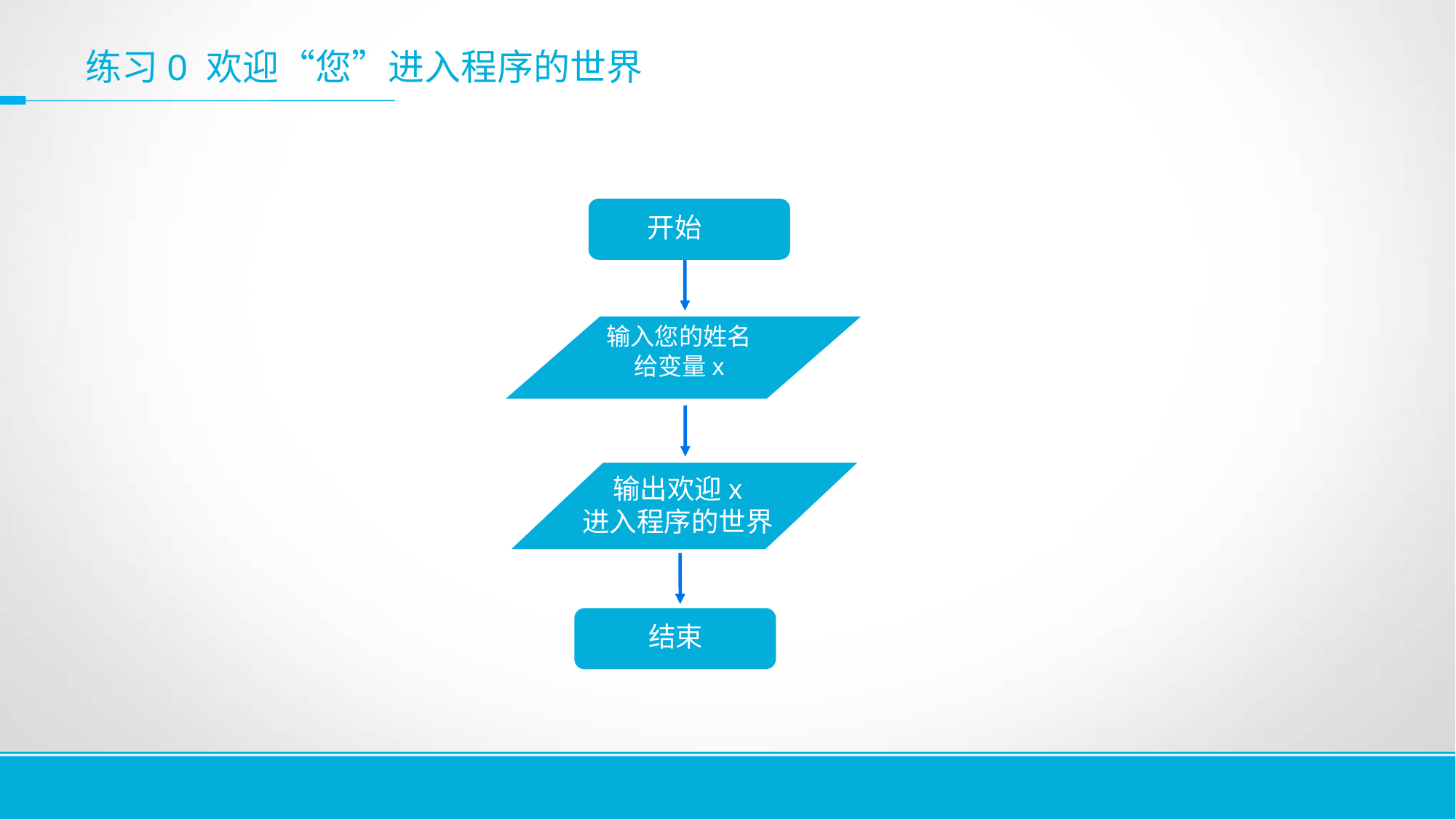

# 练习0 欢迎“您”进入程序的世界

开始

输入您的姓名
给变量x

输出欢迎x
进入程序的世界

结束